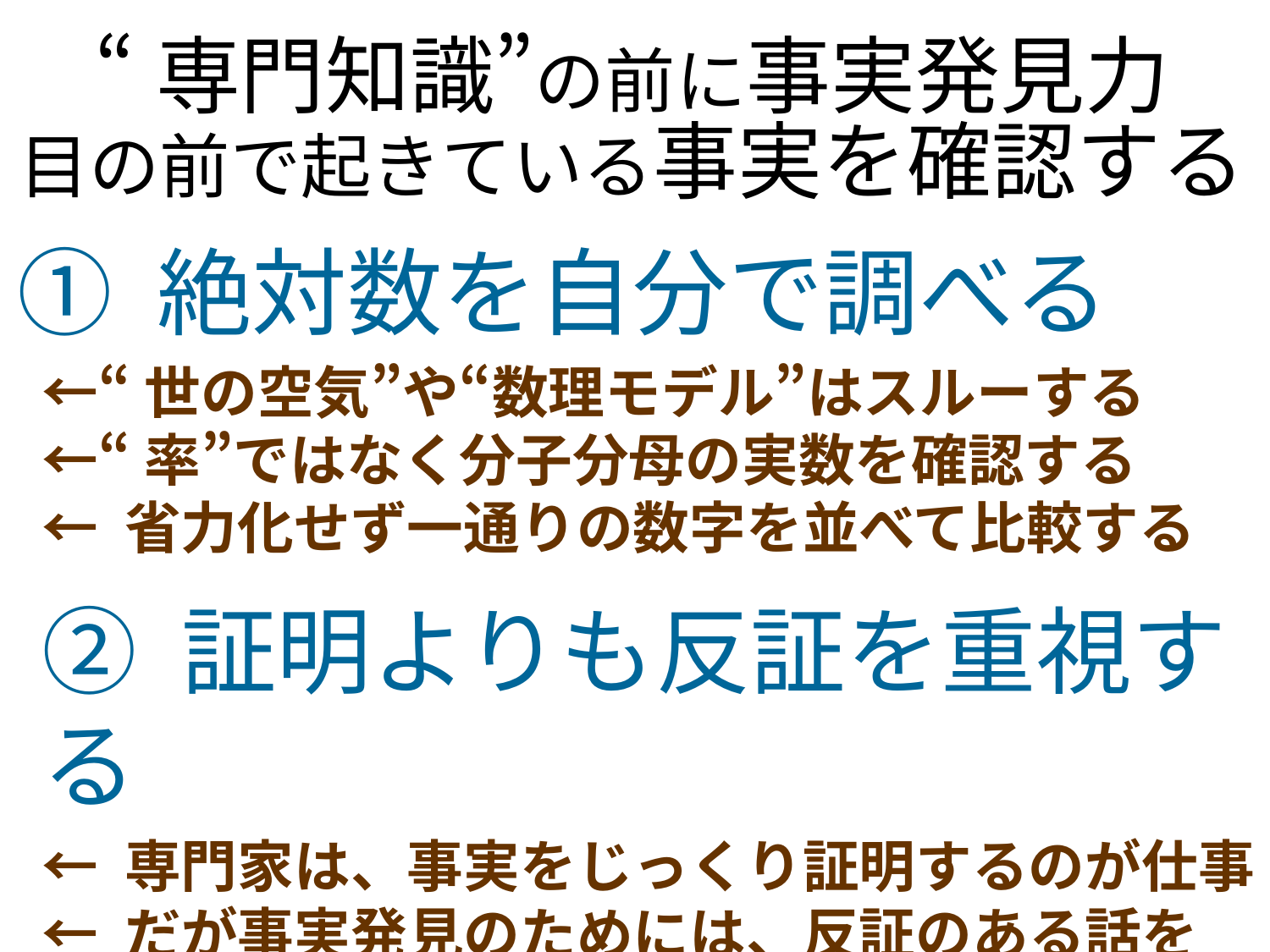

“専門知識”の前に事実発見力
目の前で起きている事実を確認する
① 絶対数を自分で調べる
←“世の空気”や“数理モデル”はスルーする
←“率”ではなく分子分母の実数を確認する
← 省力化せず一通りの数字を並べて比較する
② 証明よりも反証を重視する
← 専門家は、事実をじっくり証明するのが仕事
← だが事実発見のためには、反証のある話を　発見して、排除していくことの方が重要